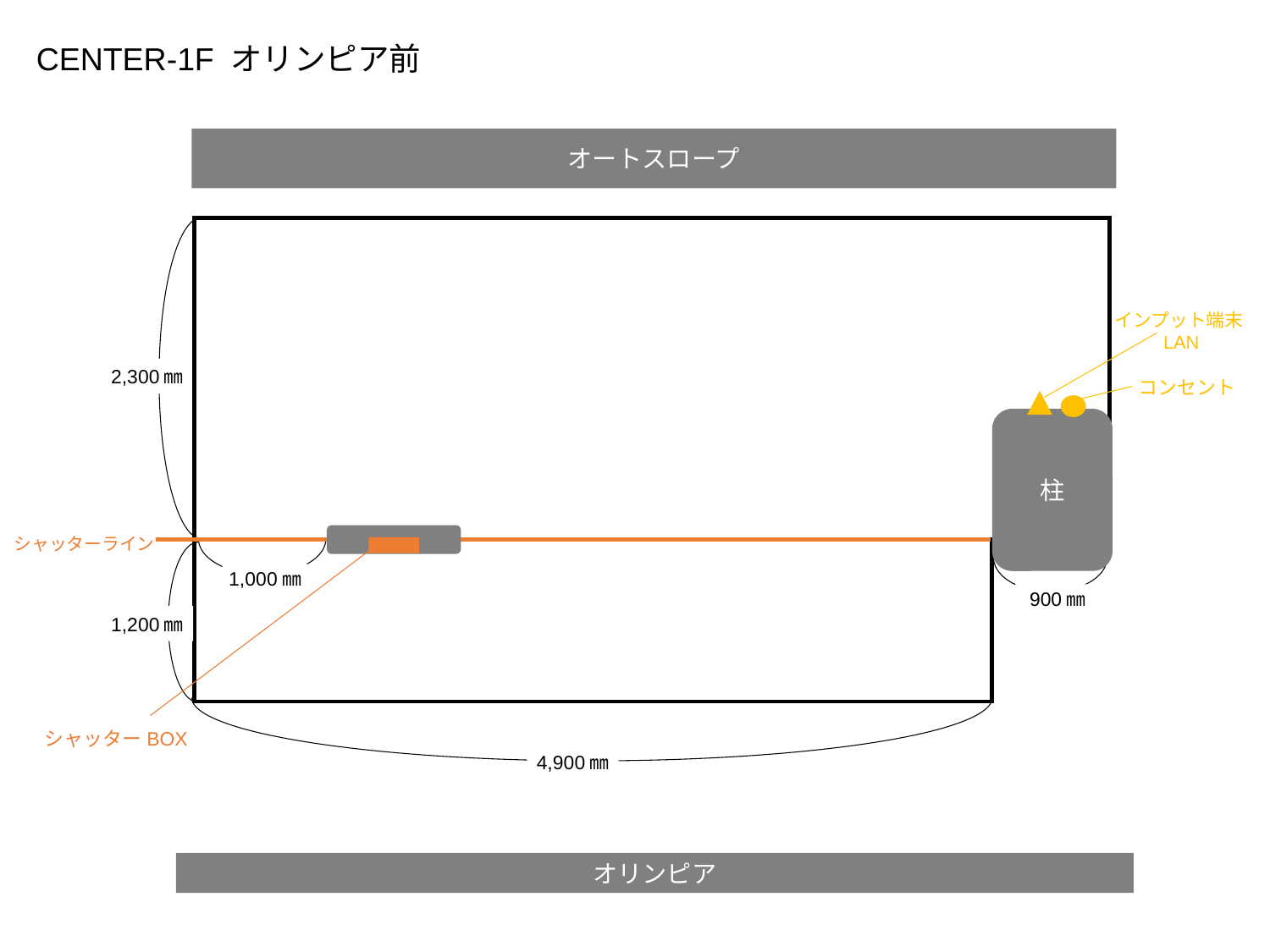

CENTER-1F オリンピア前
オートスロープ

インプット端末LAN

2,300㎜
コンセント

柱

シャッターライン

1,000㎜
900㎜
1,200㎜
シャッターBOX
4,900㎜
オリンピア